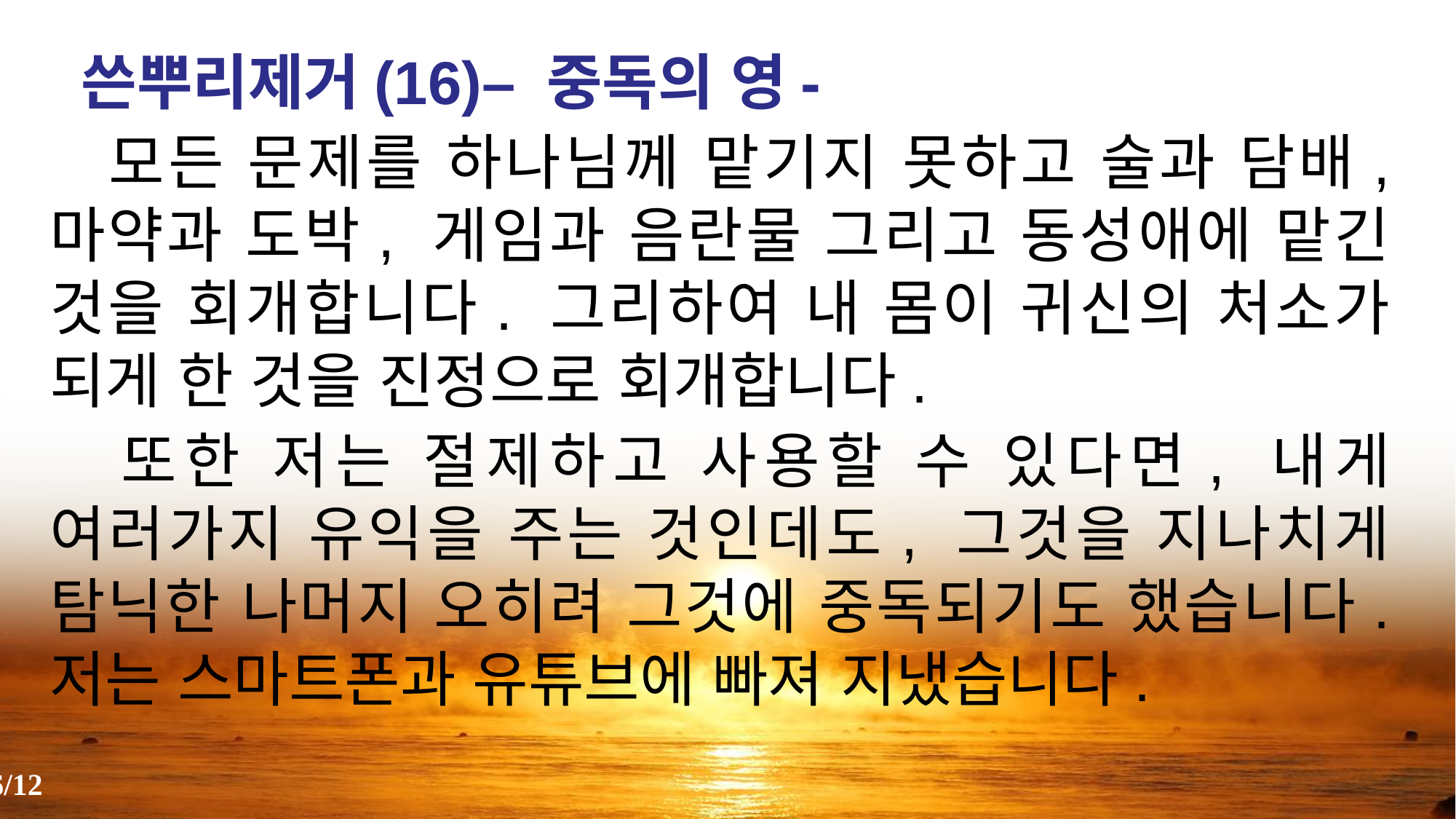

쓴뿌리제거(16)– 중독의 영-
  모든 문제를 하나님께 맡기지 못하고 술과 담배, 마약과 도박, 게임과 음란물 그리고 동성애에 맡긴 것을 회개합니다. 그리하여 내 몸이 귀신의 처소가 되게 한 것을 진정으로 회개합니다.
  또한 저는 절제하고 사용할 수 있다면, 내게 여러가지 유익을 주는 것인데도, 그것을 지나치게 탐닉한 나머지 오히려 그것에 중독되기도 했습니다. 저는 스마트폰과 유튜브에 빠져 지냈습니다.